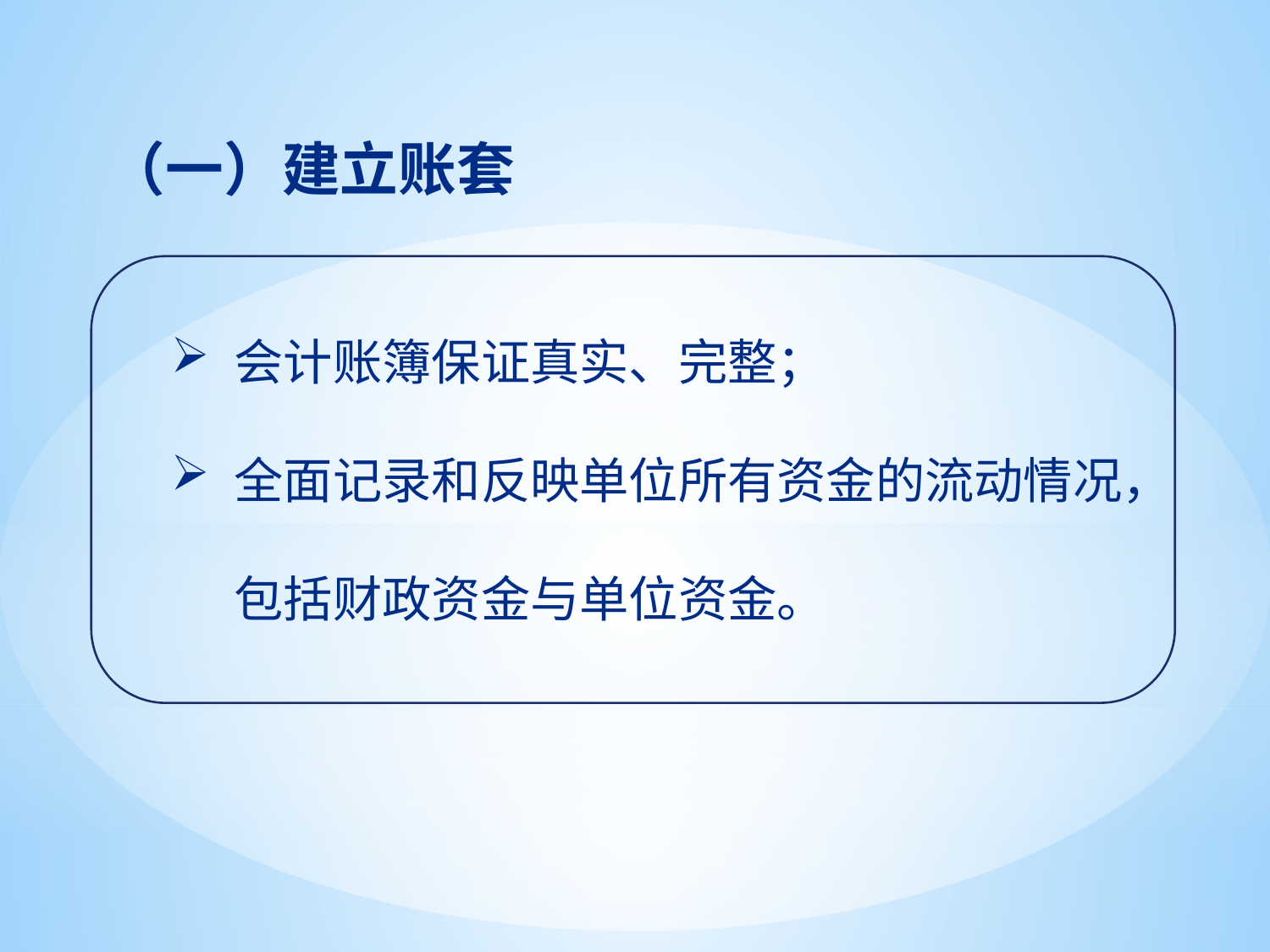

（一）建立账套

会计账簿保证真实、完整；
全面记录和反映单位所有资金的流动情况，包括财政资金与单位资金。